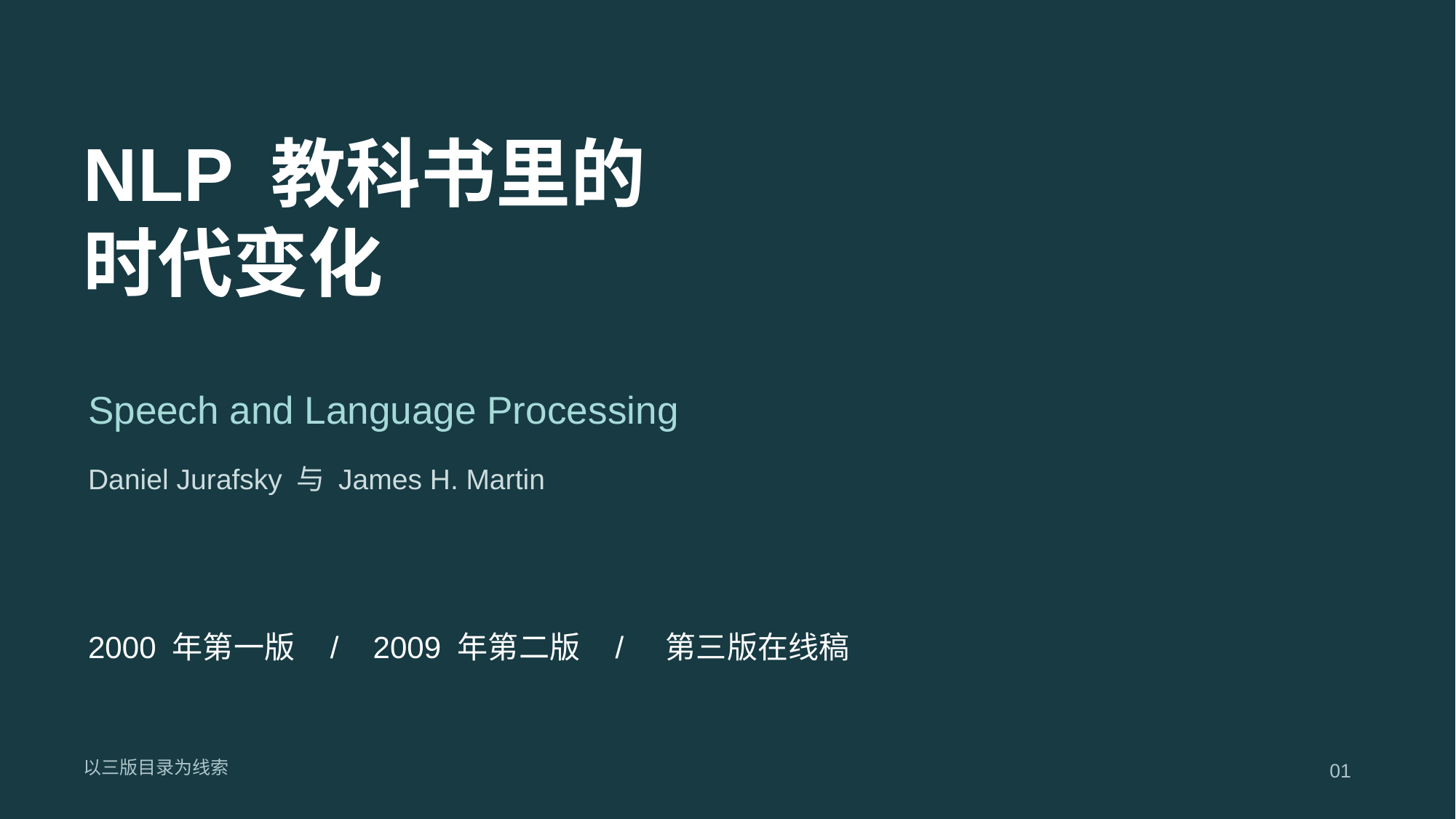

NLP 教科书里的
时代变化
Speech and Language Processing
Daniel Jurafsky 与 James H. Martin
2000 年第一版    /    2009 年第二版    /    第三版在线稿
以三版目录为线索
01